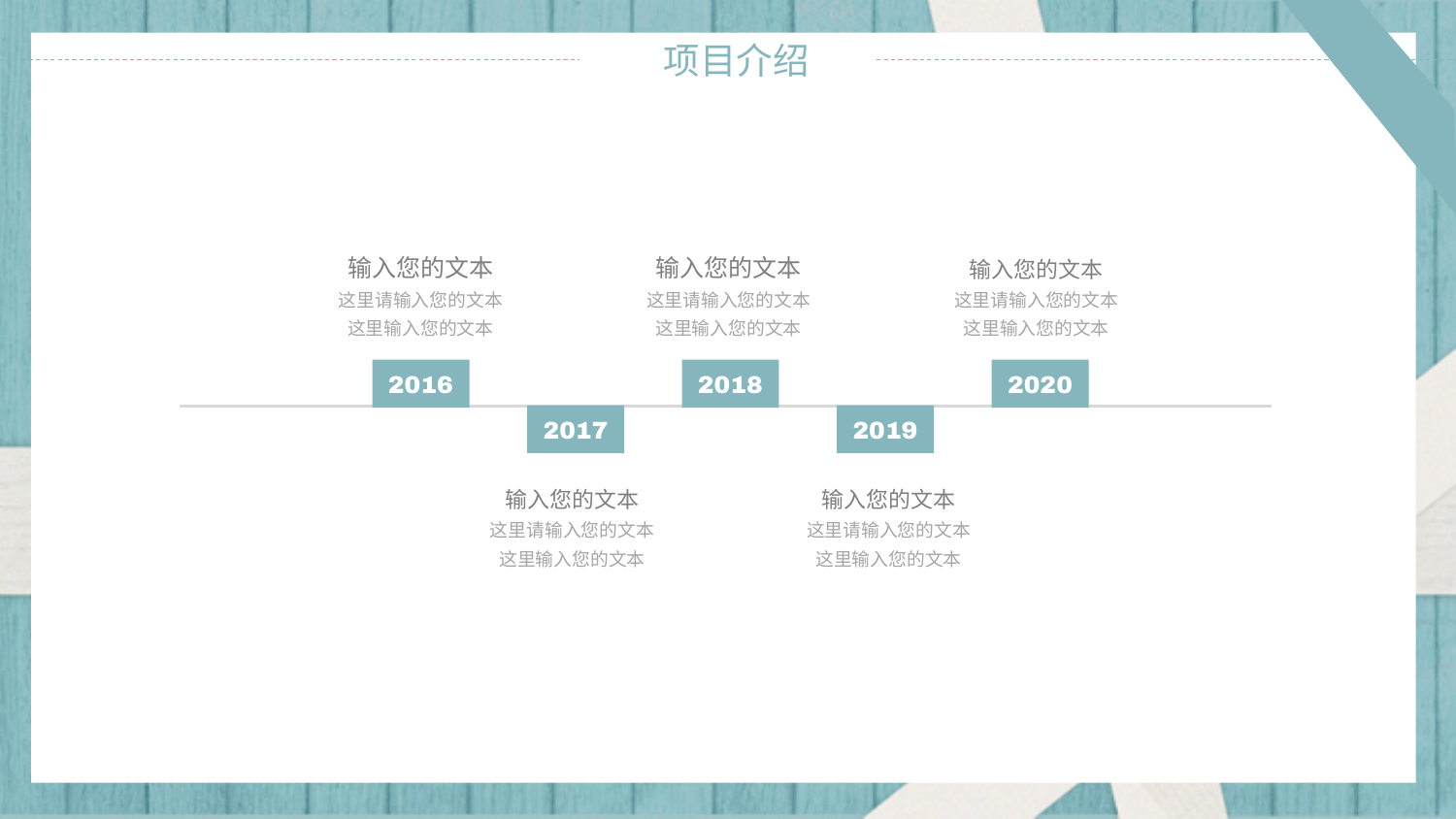

输入您的文本
这里请输入您的文本
这里输入您的文本
输入您的文本
这里请输入您的文本
这里输入您的文本
输入您的文本
这里请输入您的文本
这里输入您的文本
2016
2018
2020
2017
2019
输入您的文本
这里请输入您的文本
这里输入您的文本
输入您的文本
这里请输入您的文本
这里输入您的文本